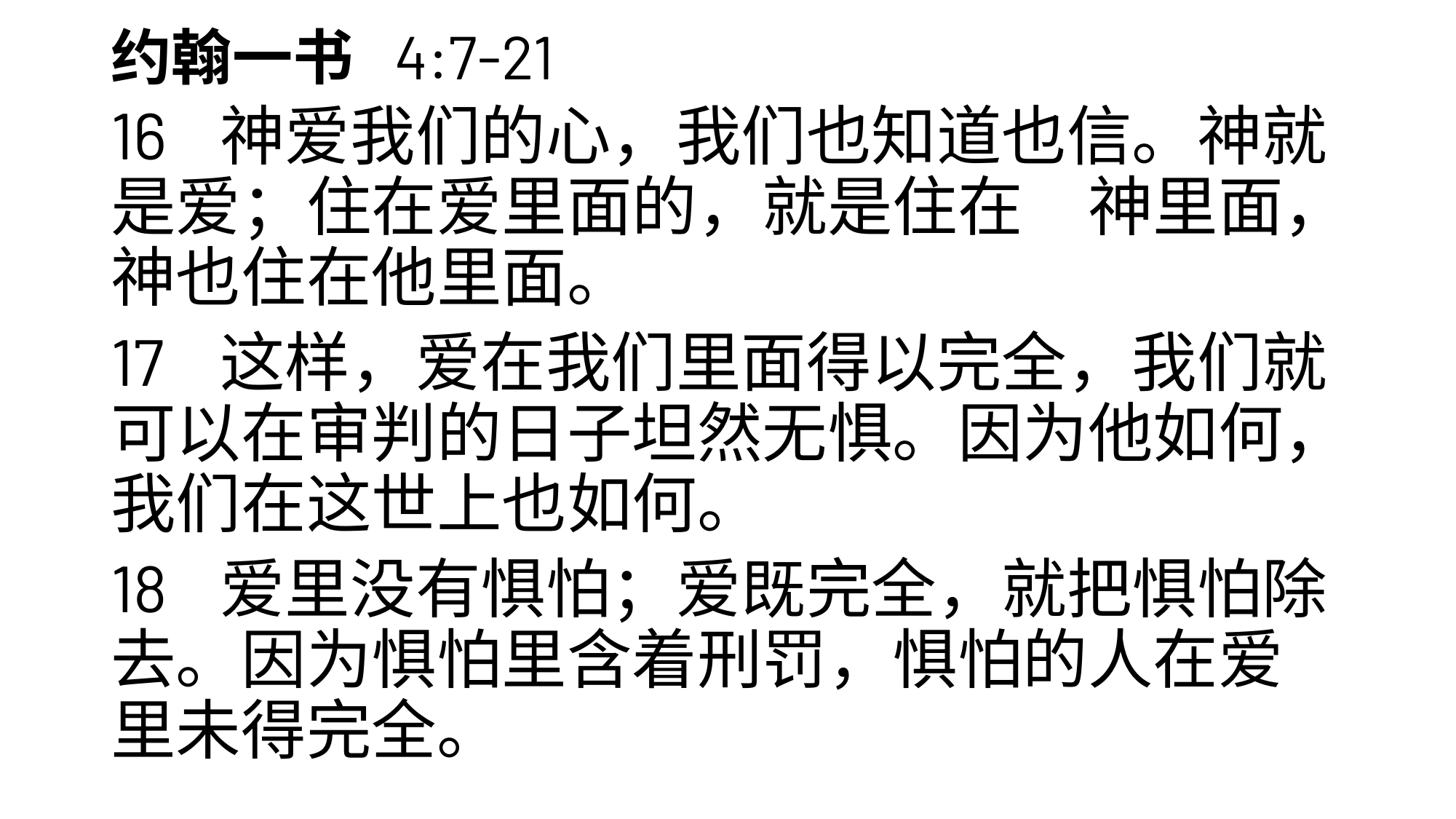

# 约翰一书  4:7-21
16	神爱我们的心，我们也知道也信。神就是爱；住在爱里面的，就是住在　神里面，神也住在他里面。
17	这样，爱在我们里面得以完全，我们就可以在审判的日子坦然无惧。因为他如何，我们在这世上也如何。
18	爱里没有惧怕；爱既完全，就把惧怕除去。因为惧怕里含着刑罚，惧怕的人在爱里未得完全。